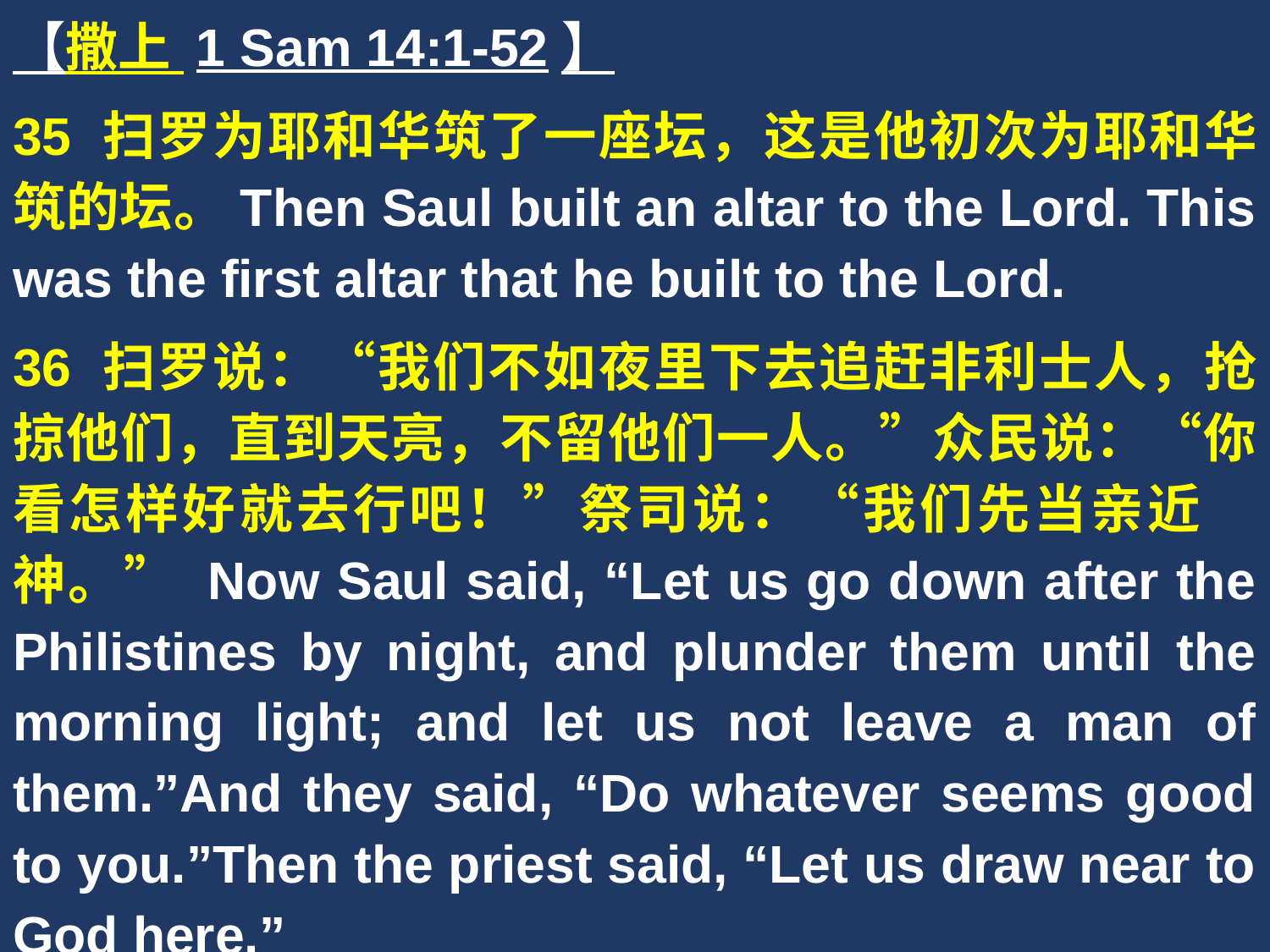

【撒上 1 Sam 14:1-52】
35 扫罗为耶和华筑了一座坛，这是他初次为耶和华筑的坛。Then Saul built an altar to the Lord. This was the first altar that he built to the Lord.
36 扫罗说：“我们不如夜里下去追赶非利士人，抢掠他们，直到天亮，不留他们一人。”众民说：“你看怎样好就去行吧！”祭司说：“我们先当亲近　神。” Now Saul said, “Let us go down after the Philistines by night, and plunder them until the morning light; and let us not leave a man of them.”And they said, “Do whatever seems good to you.”Then the priest said, “Let us draw near to God here.”